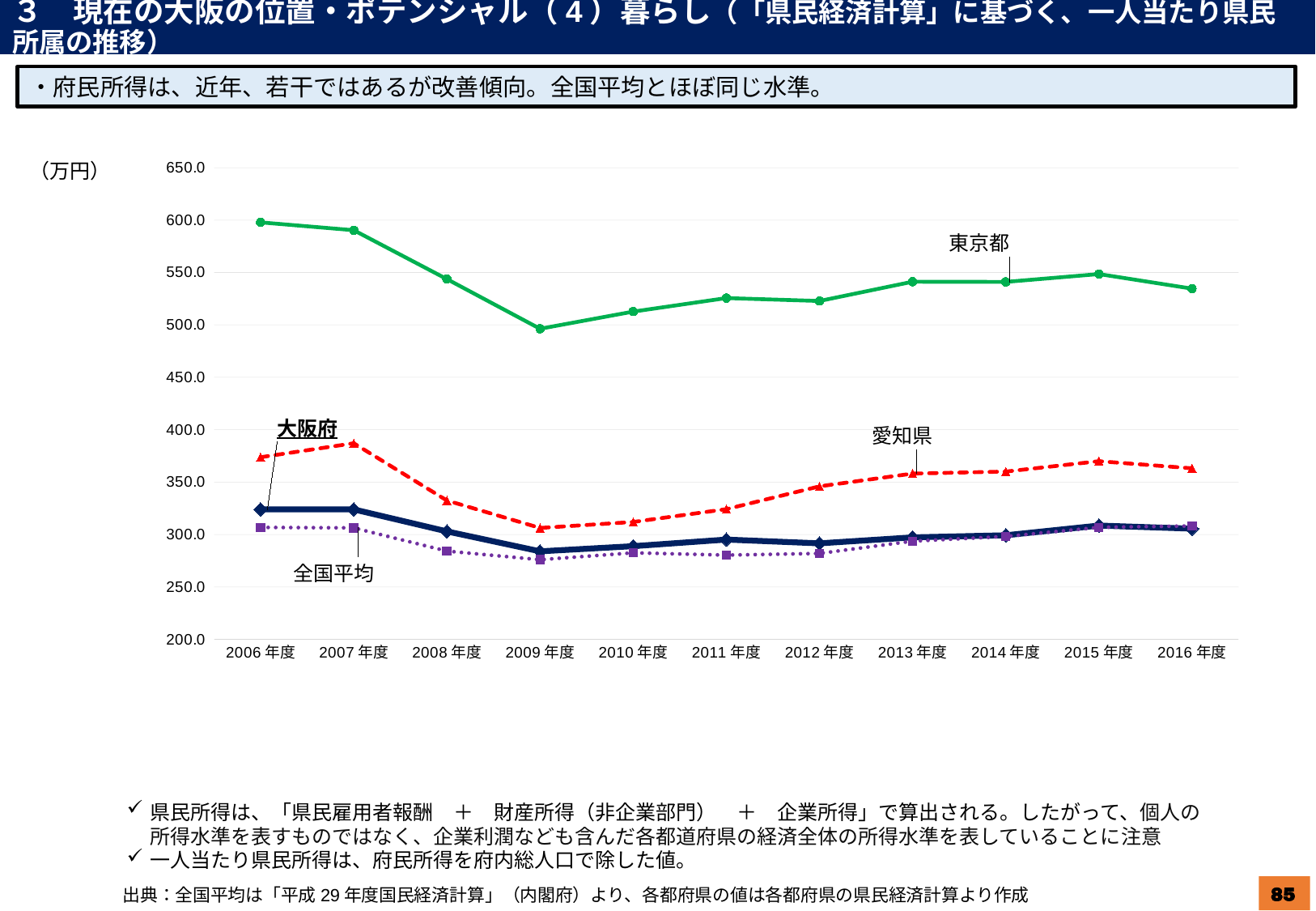

３　現在の大阪の位置・ポテンシャル（4）暮らし（「県民経済計算」に基づく、一人当たり県民所属の推移）
・府民所得は、近年、若干ではあるが改善傾向。全国平均とほぼ同じ水準。

### Chart

| Category | 大阪府 | 東京都 | 愛知県 | 全国平均 |
|---|---|---|---|---|
| 2006年度 | 324.0 | 597.8 | 373.8 | 306.8 |
| 2007年度 | 324.0 | 590.3 | 387.1 | 306.4 |
| 2008年度 | 303.0 | 543.7 | 332.5 | 284.2 |
| 2009年度 | 284.0 | 496.3 | 306.3 | 276.0 |
| 2010年度 | 288.9 | 512.7 | 312.0 | 282.6 |
| 2011年度 | 295.2 | 525.6 | 324.2 | 280.4 |
| 2012年度 | 291.6 | 522.8 | 346.0 | 282.0 |
| 2013年度 | 297.3 | 541.2 | 358.2 | 293.7 |
| 2014年度 | 299.3 | 541.0 | 360.1 | 298.2 |
| 2015年度 | 308.6 | 548.5 | 370.0 | 306.9 |
| 2016年度 | 305.6 | 534.6 | 363.2 | 308.2 |
（万円）
県民所得は、「県民雇用者報酬　＋　財産所得（非企業部門）　＋　企業所得」で算出される。したがって、個人の所得水準を表すものではなく、企業利潤なども含んだ各都道府県の経済全体の所得水準を表していることに注意
一人当たり県民所得は、府民所得を府内総人口で除した値。
85
出典：全国平均は「平成29年度国民経済計算」（内閣府）より、各都府県の値は各都府県の県民経済計算より作成